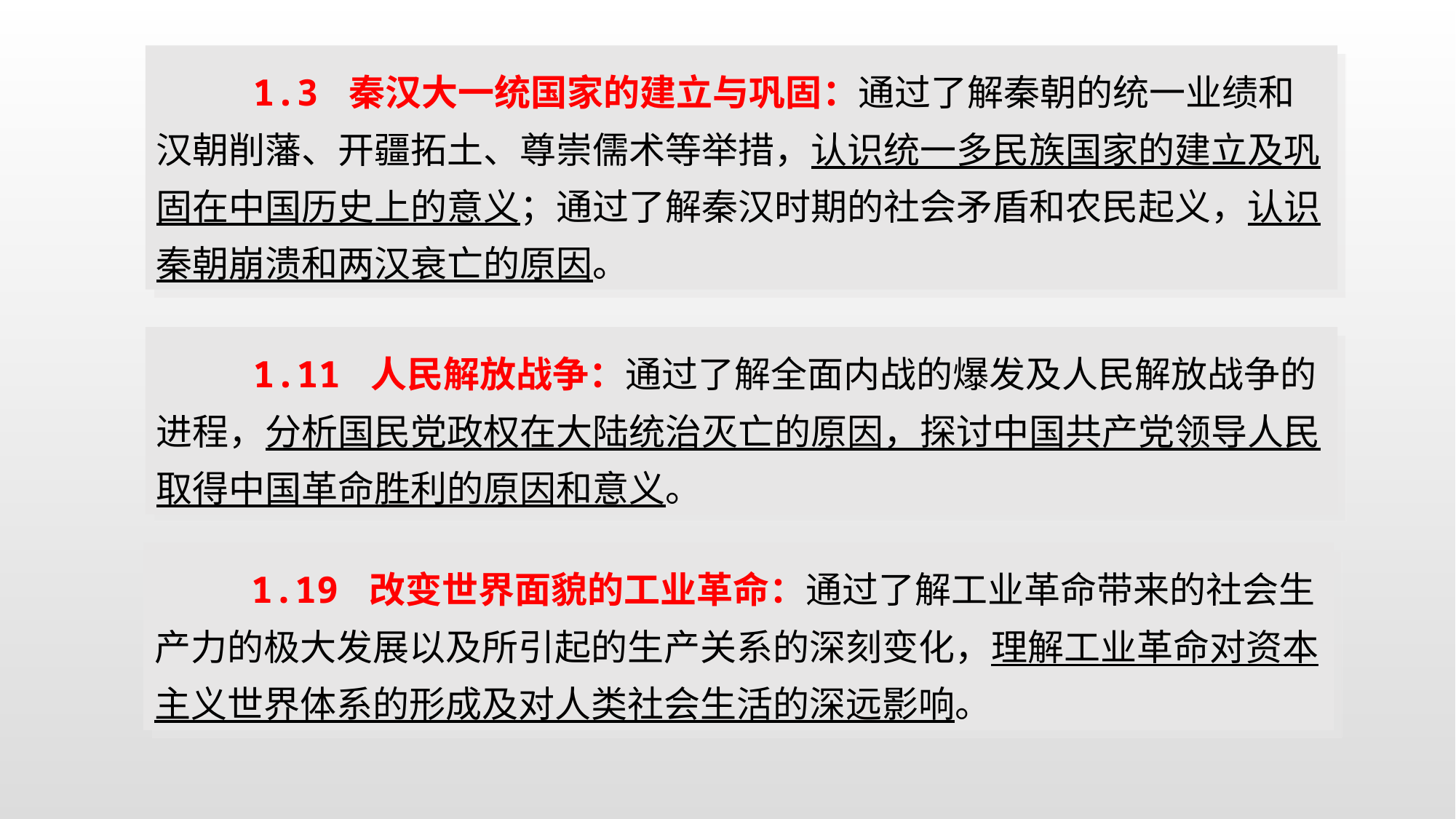

1.3 秦汉大一统国家的建立与巩固：通过了解秦朝的统一业绩和汉朝削藩、开疆拓土、尊崇儒术等举措，认识统一多民族国家的建立及巩固在中国历史上的意义；通过了解秦汉时期的社会矛盾和农民起义，认识秦朝崩溃和两汉衰亡的原因。
    1.11 人民解放战争：通过了解全面内战的爆发及人民解放战争的进程，分析国民党政权在大陆统治灭亡的原因，探讨中国共产党领导人民取得中国革命胜利的原因和意义。
    1.19 改变世界面貌的工业革命：通过了解工业革命带来的社会生产力的极大发展以及所引起的生产关系的深刻变化，理解工业革命对资本主义世界体系的形成及对人类社会生活的深远影响。